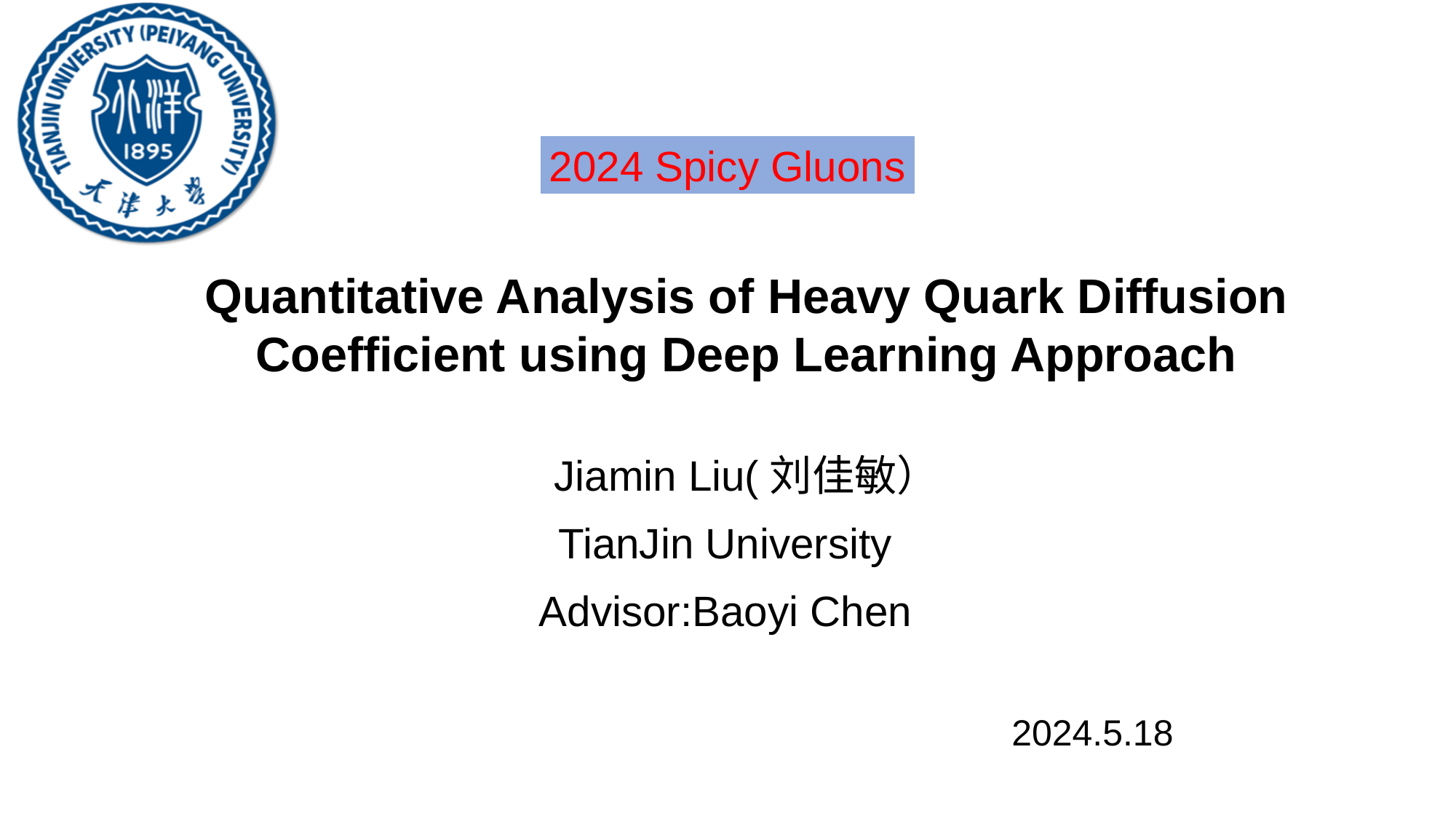

2024 Spicy Gluons
Quantitative Analysis of Heavy Quark Diffusion Coefficient using Deep Learning Approach
Jiamin Liu(刘佳敏）
TianJin University
Advisor:Baoyi Chen
2024.5.18